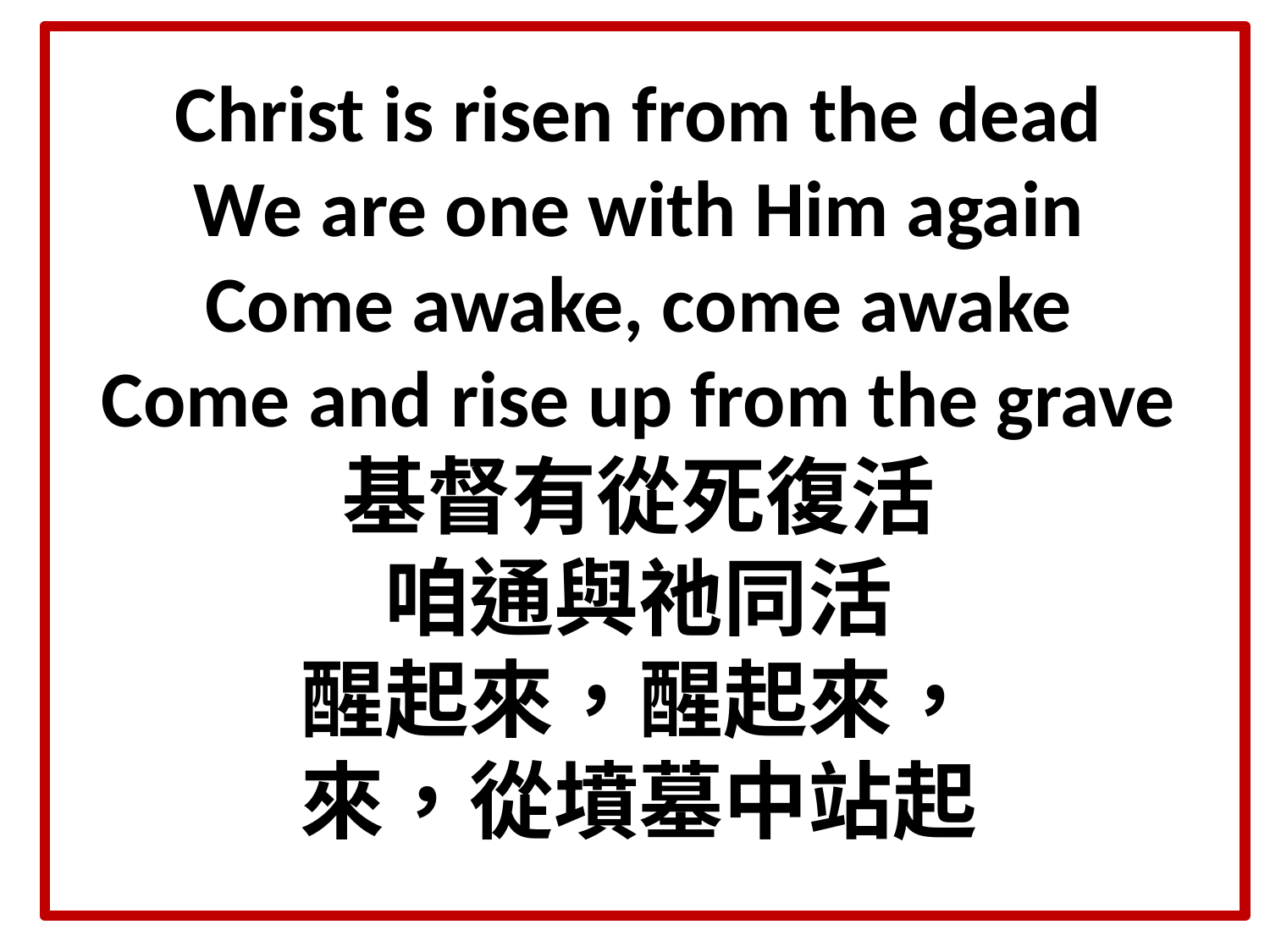

Christ is risen from the dead
We are one with Him again
Come awake, come awake
Come and rise up from the grave
基督有從死復活
咱通與祂同活
醒起來，醒起來，
來，從墳墓中站起